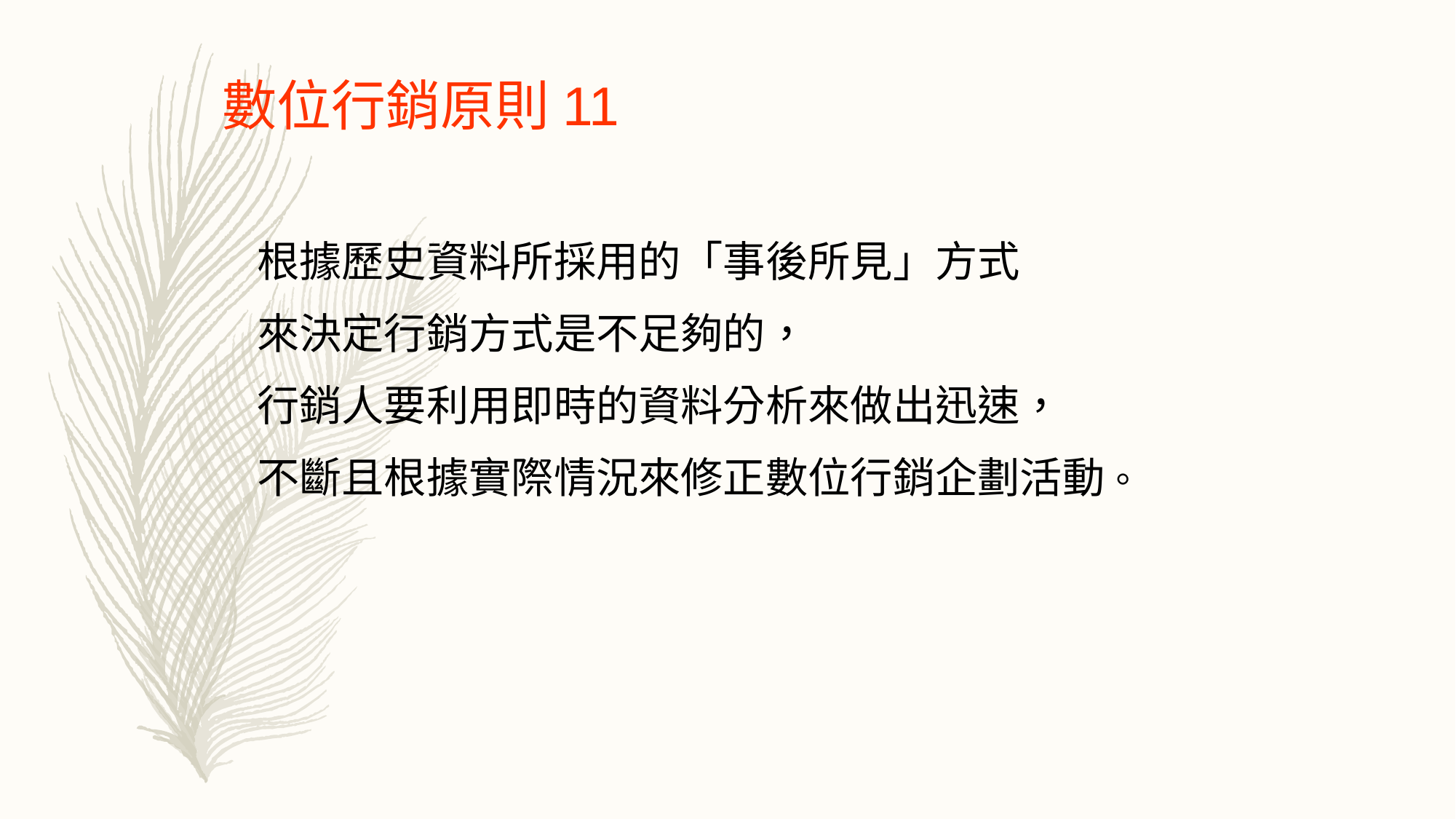

數位行銷原則11
根據歷史資料所採用的「事後所見」方式
來決定行銷方式是不足夠的，
行銷人要利用即時的資料分析來做出迅速，
不斷且根據實際情況來修正數位行銷企劃活動。